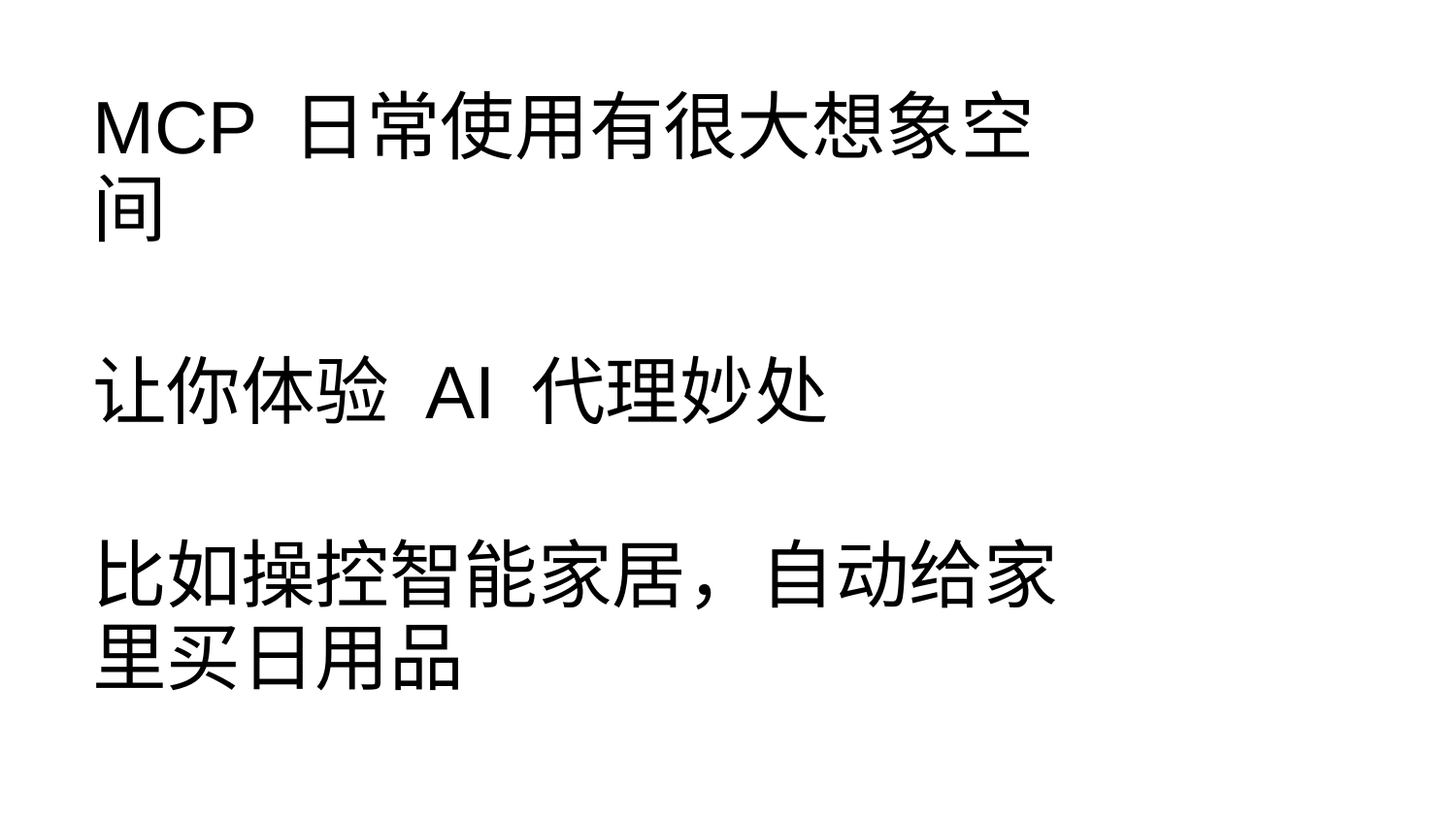

# MCP 日常使用有很大想象空间

让你体验 AI 代理妙处
比如操控智能家居，自动给家里买日用品